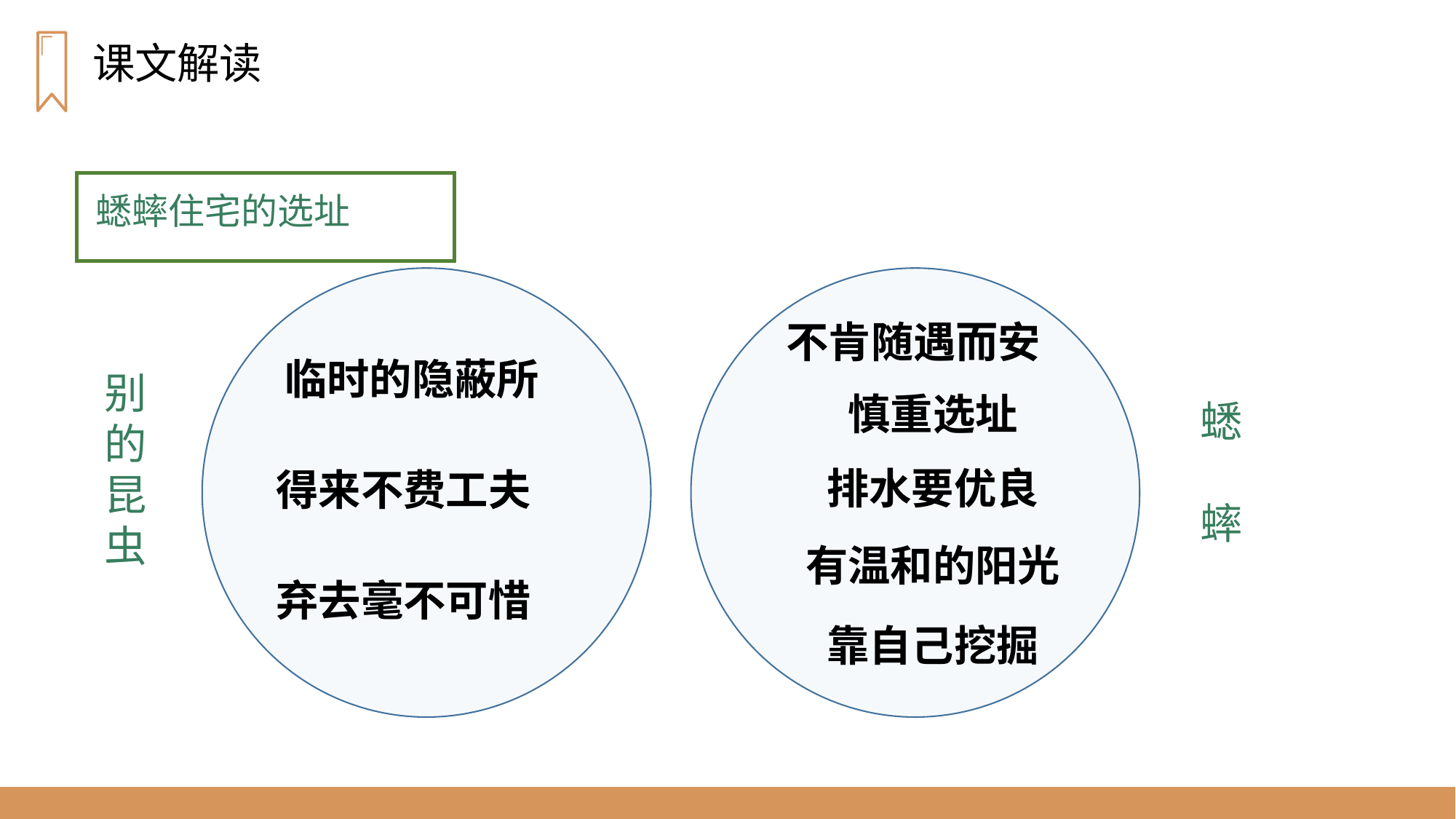

课文解读
0
蟋蟀住宅的选址

不肯随遇而安
临时的隐蔽所
别
的
昆
虫
   慎重选址
蟋

蟀
   排水要优良
得来不费工夫
   有温和的阳光
弃去毫不可惜
   靠自己挖掘